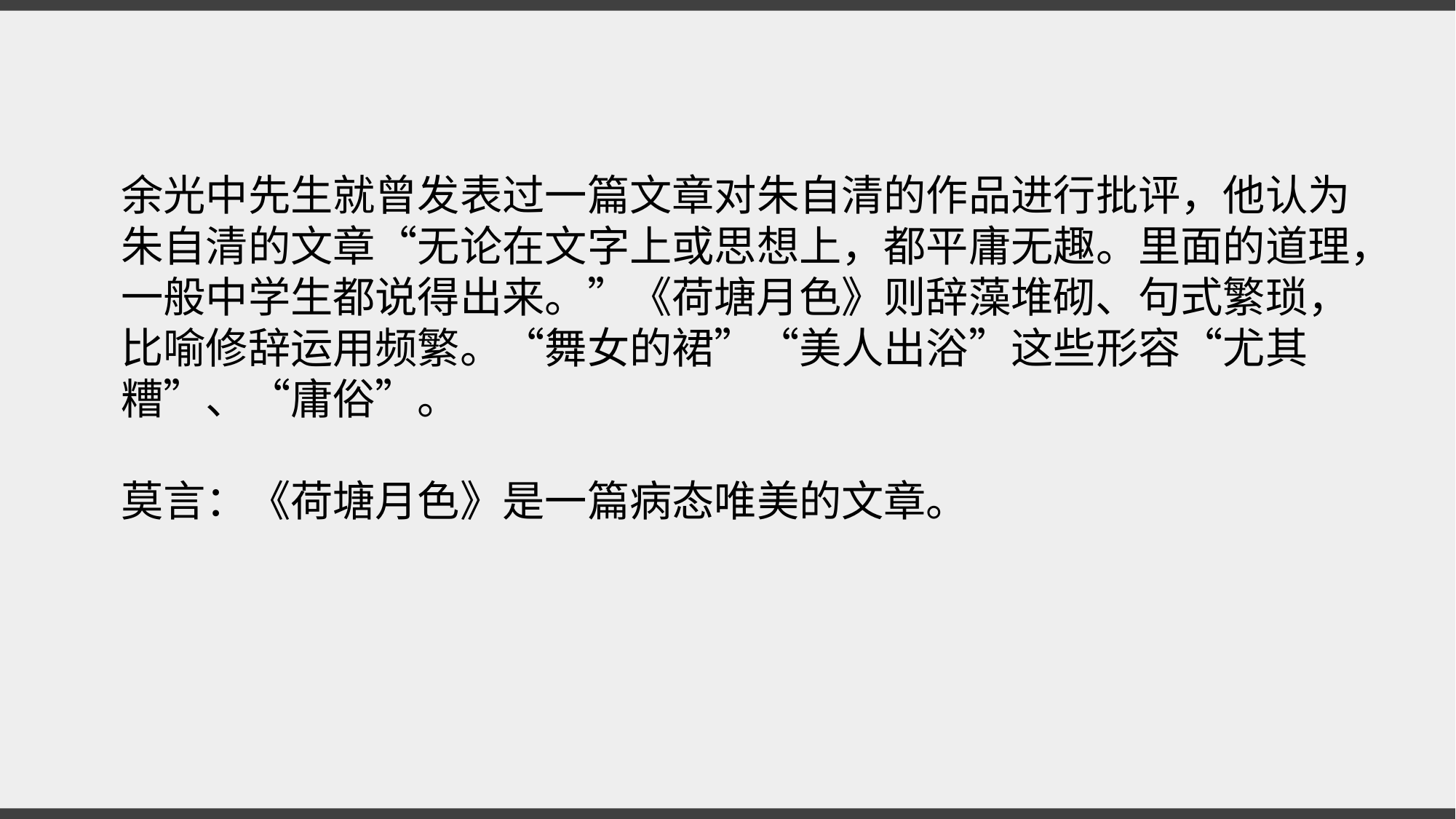

余光中先生就曾发表过一篇文章对朱自清的作品进行批评，他认为朱自清的文章“无论在文字上或思想上，都平庸无趣。里面的道理，一般中学生都说得出来。”《荷塘月色》则辞藻堆砌、句式繁琐，比喻修辞运用频繁。“舞女的裙”“美人出浴”这些形容“尤其糟”、“庸俗”。

莫言：《荷塘月色》是一篇病态唯美的文章。